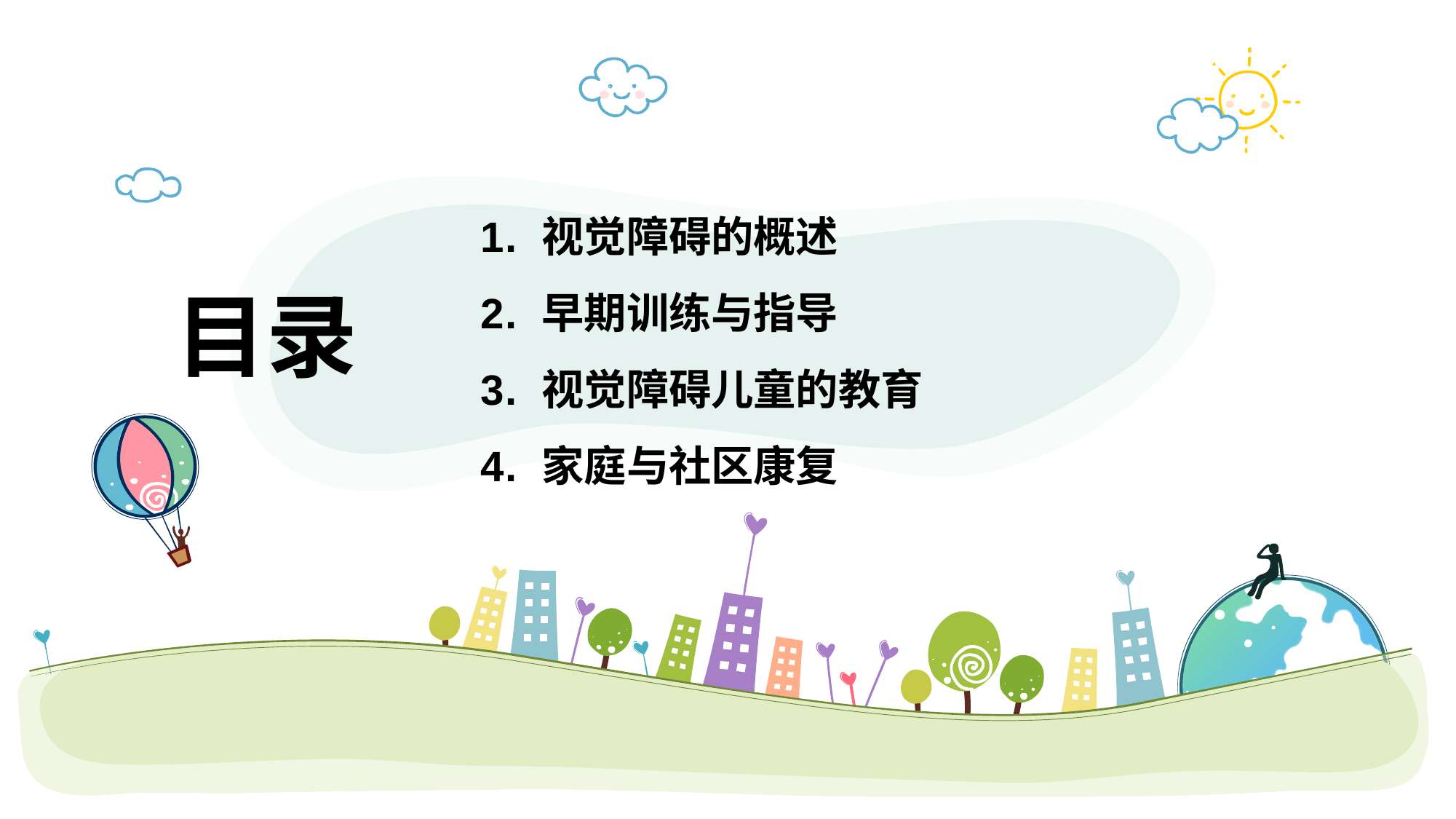

视觉障碍的概述
早期训练与指导
视觉障碍儿童的教育
家庭与社区康复
目录